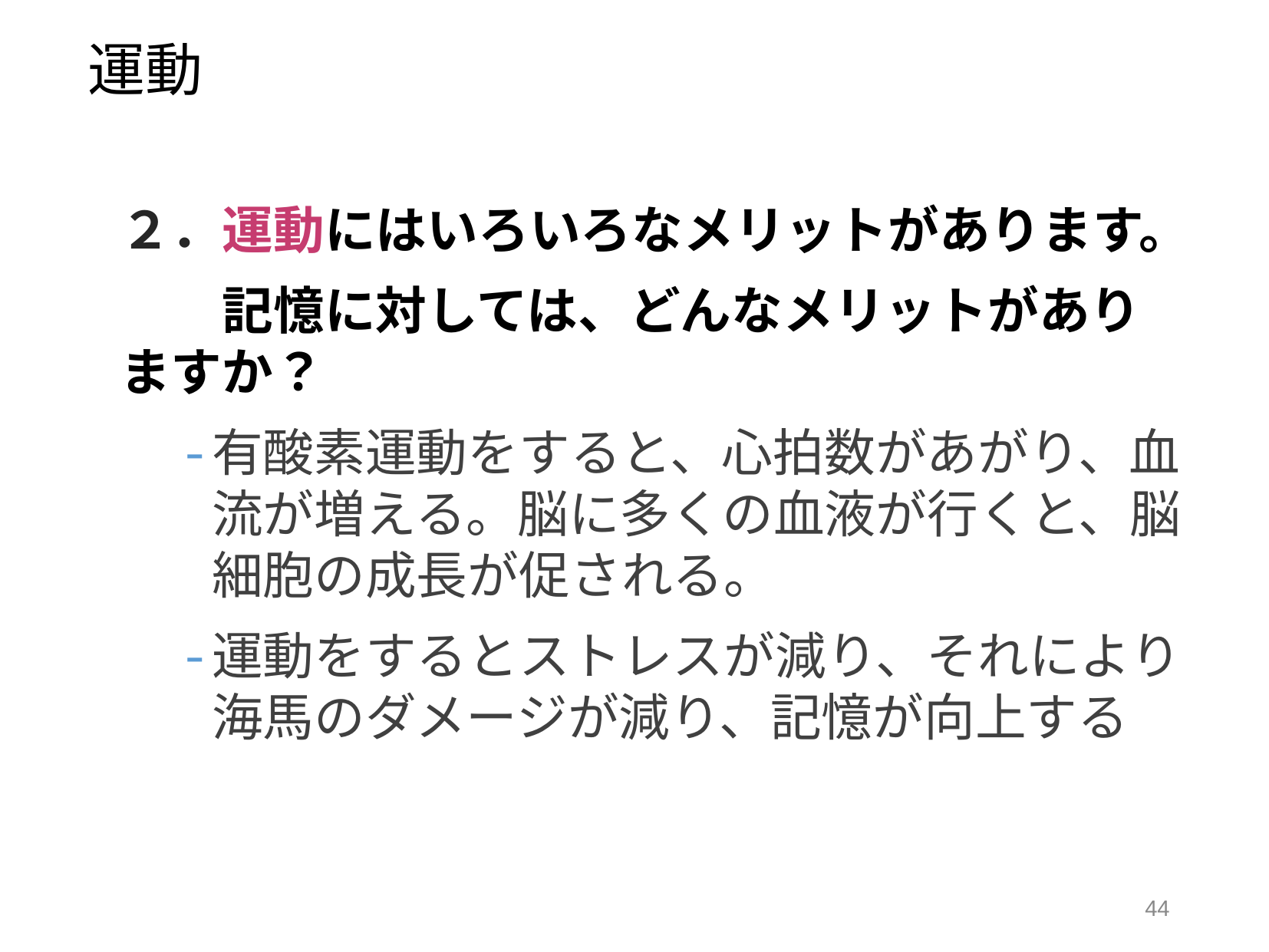

# 運動
２．運動にはいろいろなメリットがあります。
　　記憶に対しては、どんなメリットがありますか？
有酸素運動をすると、心拍数があがり、血流が増える。脳に多くの血液が行くと、脳細胞の成長が促される。
運動をするとストレスが減り、それにより海馬のダメージが減り、記憶が向上する
44